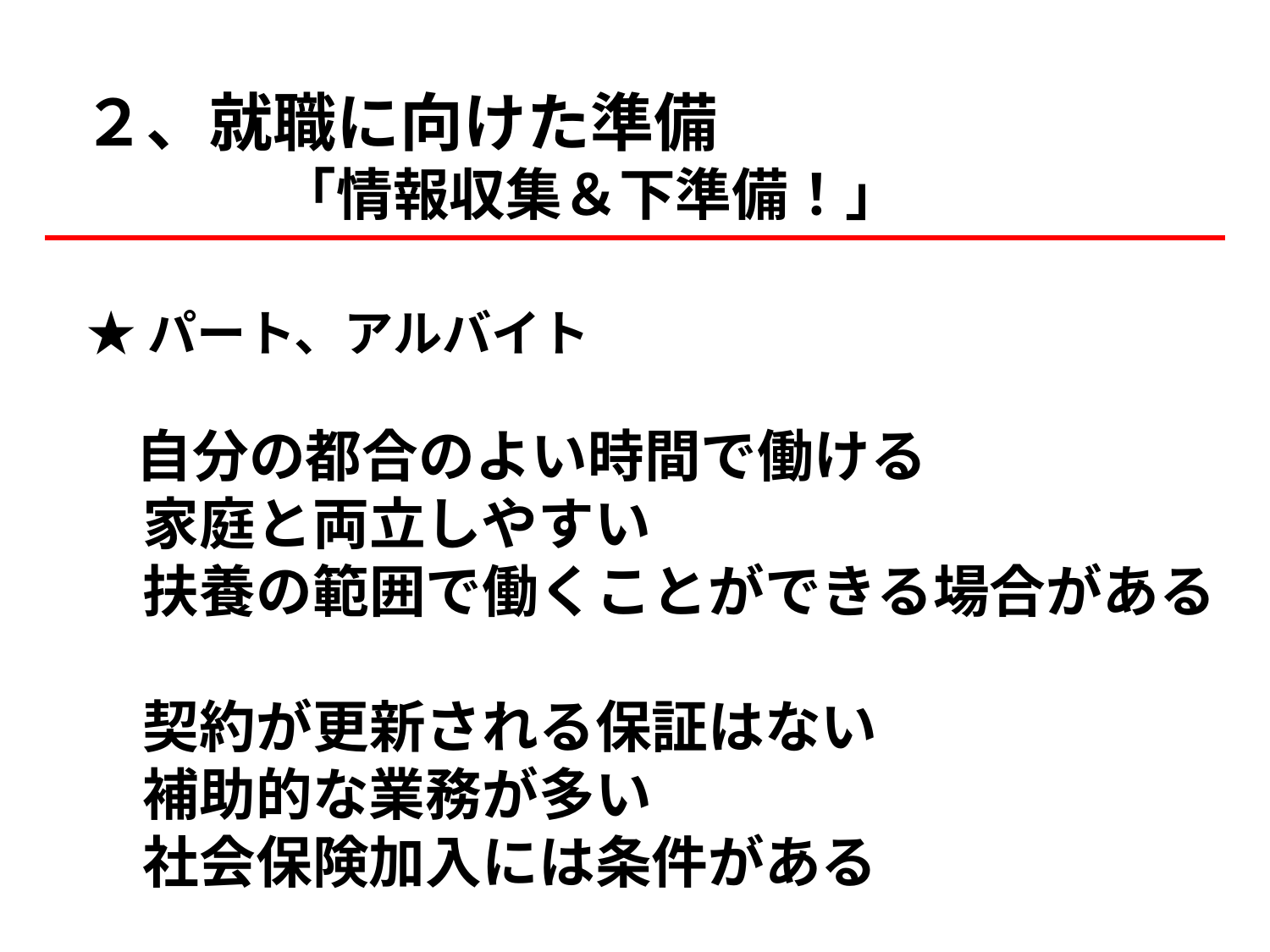

２、就職に向けた準備
　　　　「情報収集＆下準備！」

★パート、アルバイト

　自分の都合のよい時間で働ける
　家庭と両立しやすい
　扶養の範囲で働くことができる場合がある

　契約が更新される保証はない
　補助的な業務が多い
　社会保険加入には条件がある